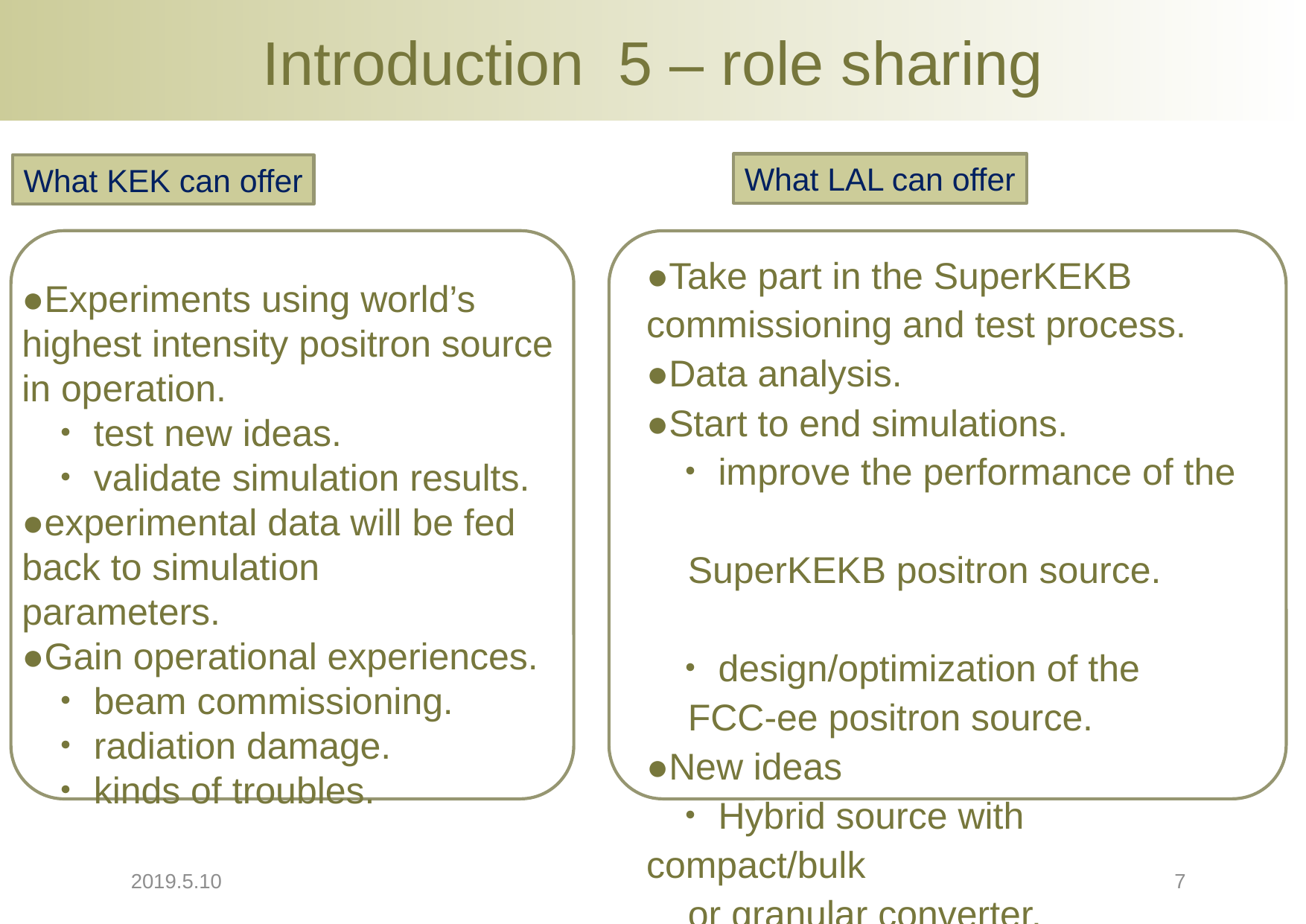

# Introduction  5 – role sharing
What LAL can offer
What KEK can offer

●Take part in the SuperKEKB commissioning and test process.
●Data analysis.
●Start to end simulations.
  ・improve the performance of the
    SuperKEKB positron source.
  ・design/optimization of the
    FCC-ee positron source.
●New ideas
  ・Hybrid source with compact/bulk
    or granular converter.
●Experiments using world’s highest intensity positron source in operation.
  ・test new ideas.
  ・validate simulation results. ●experimental data will be fed back to simulation　parameters.
●Gain operational experiences.
  ・beam commissioning.
  ・radiation damage.
  ・kinds of troubles.
2019.5.10

7